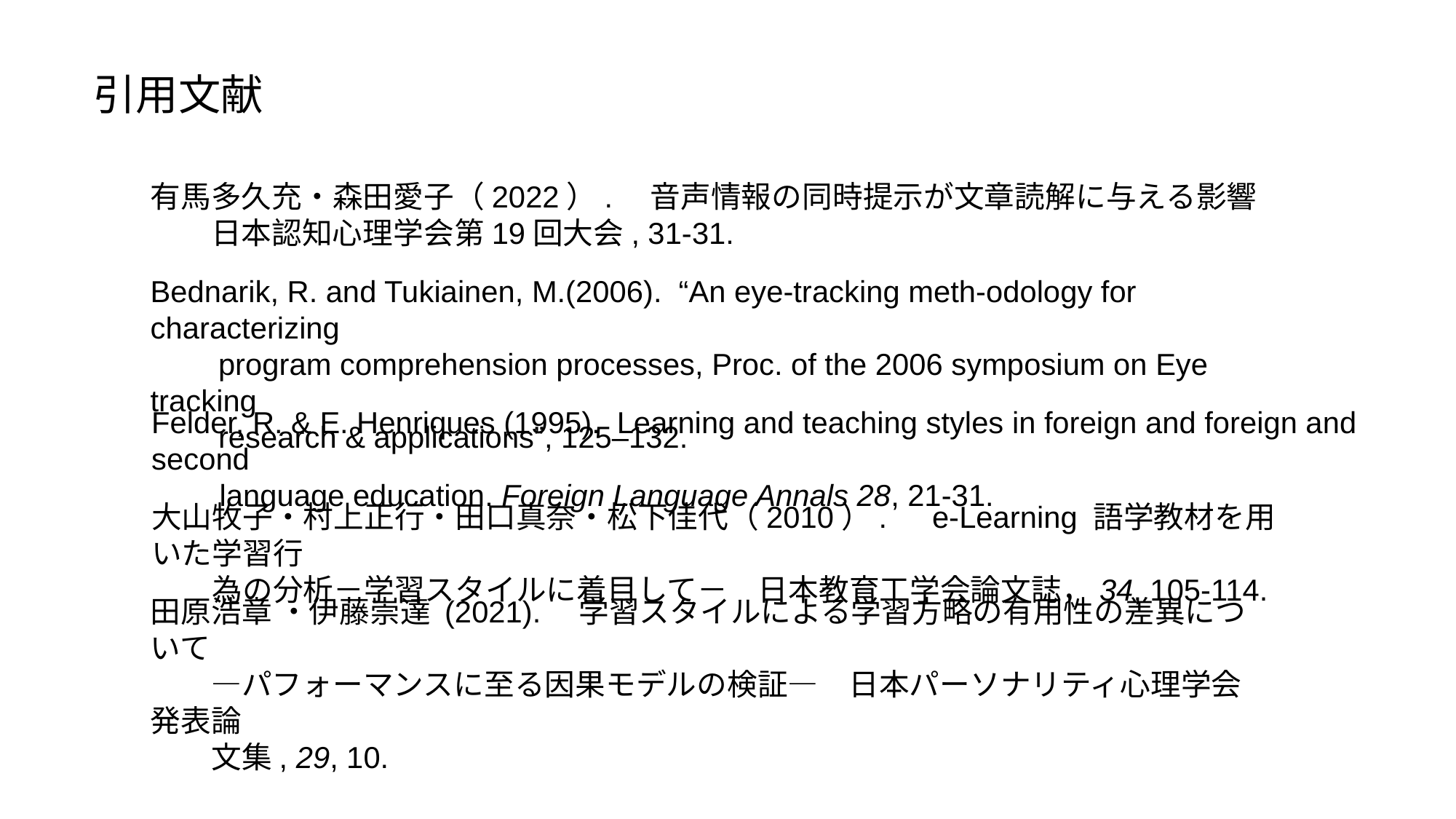

引用文献
有馬多久充・森田愛子（2022）.　音声情報の同時提示が文章読解に与える影響
　　日本認知心理学会第19回大会, 31-31.
Bednarik, R. and Tukiainen, M.(2006).  “An eye-tracking meth-odology for characterizing
　　program comprehension processes, Proc. of the 2006 symposium on Eye tracking
　　research & applications”, 125‒132.
Felder, R. & E. Henriques (1995).  Learning and teaching styles in foreign and foreign and second
　　language education. Foreign Language Annals 28, 21-31.
大山牧子・村上正行・田口真奈・松下佳代（2010）.　e-Learning 語学教材を用いた学習行
　　為の分析－学習スタイルに着目して－　日本教育工学会論文誌，34, 105-114.
田原浩章 ・伊藤崇達 (2021).　学習スタイルによる学習方略の有用性の差異について
　　―パフォーマンスに至る因果モデルの検証―　日本パーソナリティ心理学会発表論
　　文集, 29, 10.